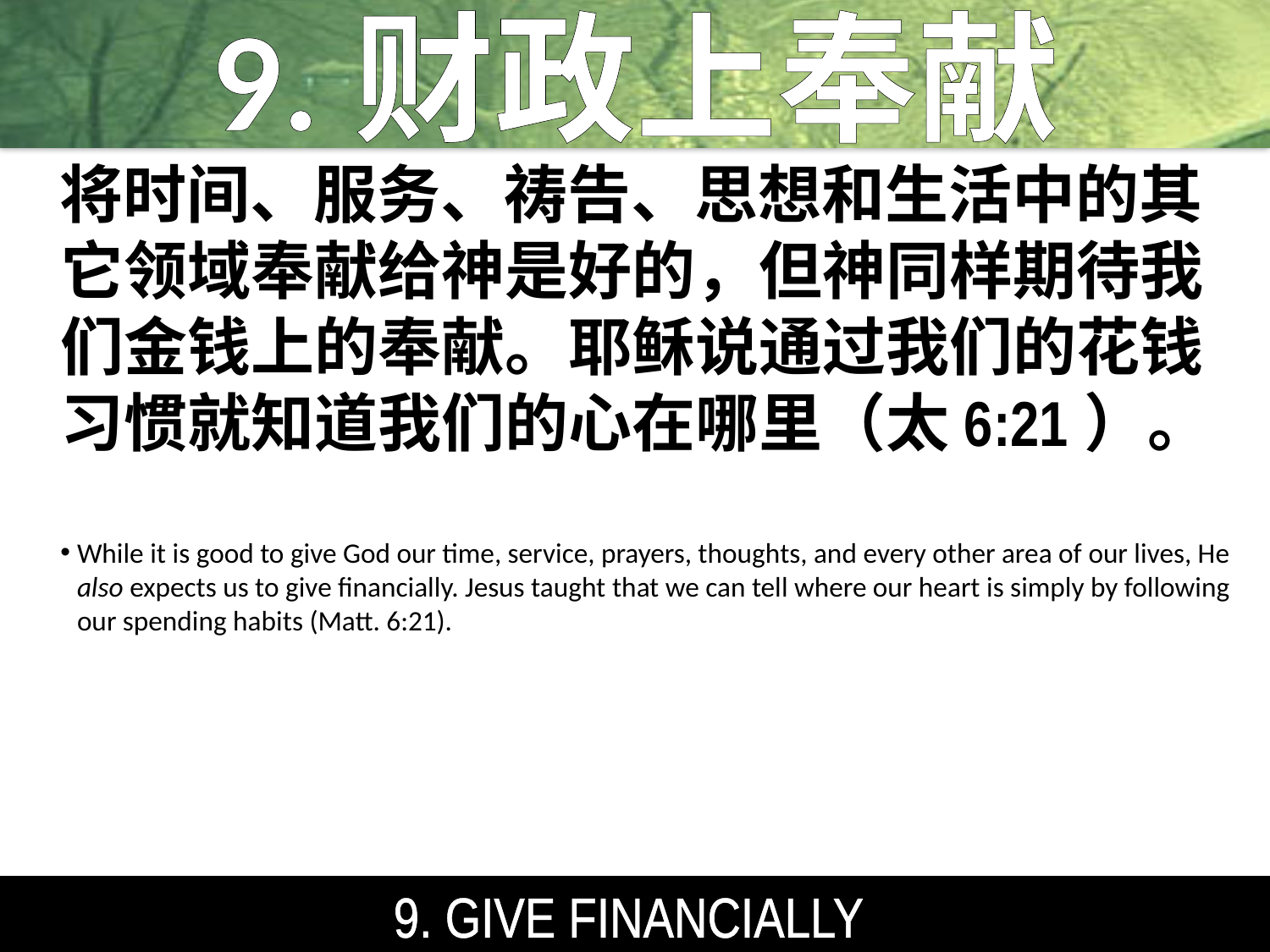

9.财政上奉献
将时间、服务、祷告、思想和生活中的其它领域奉献给神是好的，但神同样期待我们金钱上的奉献。耶稣说通过我们的花钱习惯就知道我们的心在哪里（太6:21）。

While it is good to give God our time, service, prayers, thoughts, and every other area of our lives, He also expects us to give financially. Jesus taught that we can tell where our heart is simply by following our spending habits (Matt. 6:21).

9. GIVE FINANCIALLY